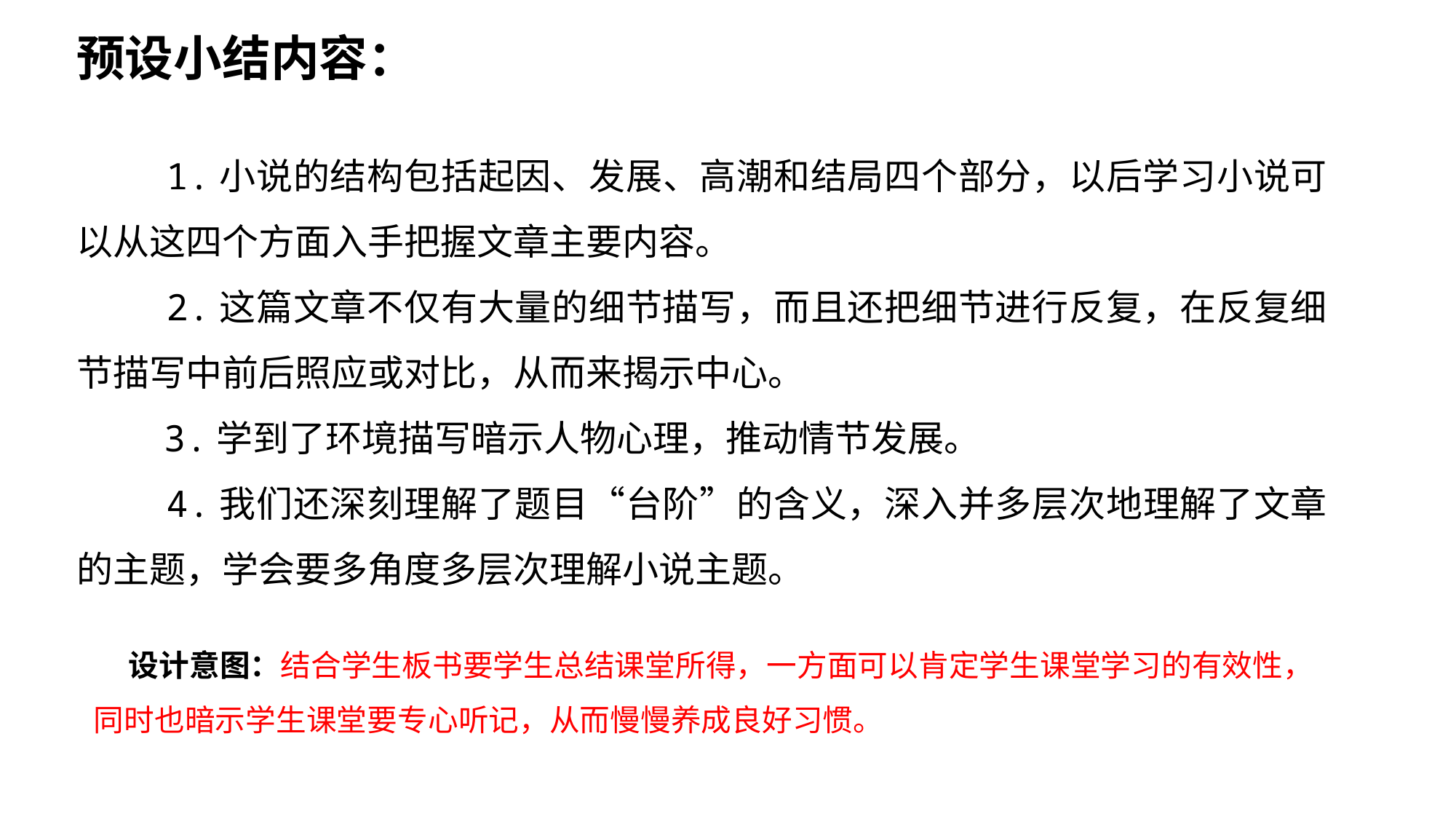

预设小结内容：
    1.小说的结构包括起因、发展、高潮和结局四个部分，以后学习小说可以从这四个方面入手把握文章主要内容。
    2.这篇文章不仅有大量的细节描写，而且还把细节进行反复，在反复细节描写中前后照应或对比，从而来揭示中心。
    3.学到了环境描写暗示人物心理，推动情节发展。
    4.我们还深刻理解了题目“台阶”的含义，深入并多层次地理解了文章的主题，学会要多角度多层次理解小说主题。
    设计意图：结合学生板书要学生总结课堂所得，一方面可以肯定学生课堂学习的有效性，同时也暗示学生课堂要专心听记，从而慢慢养成良好习惯。